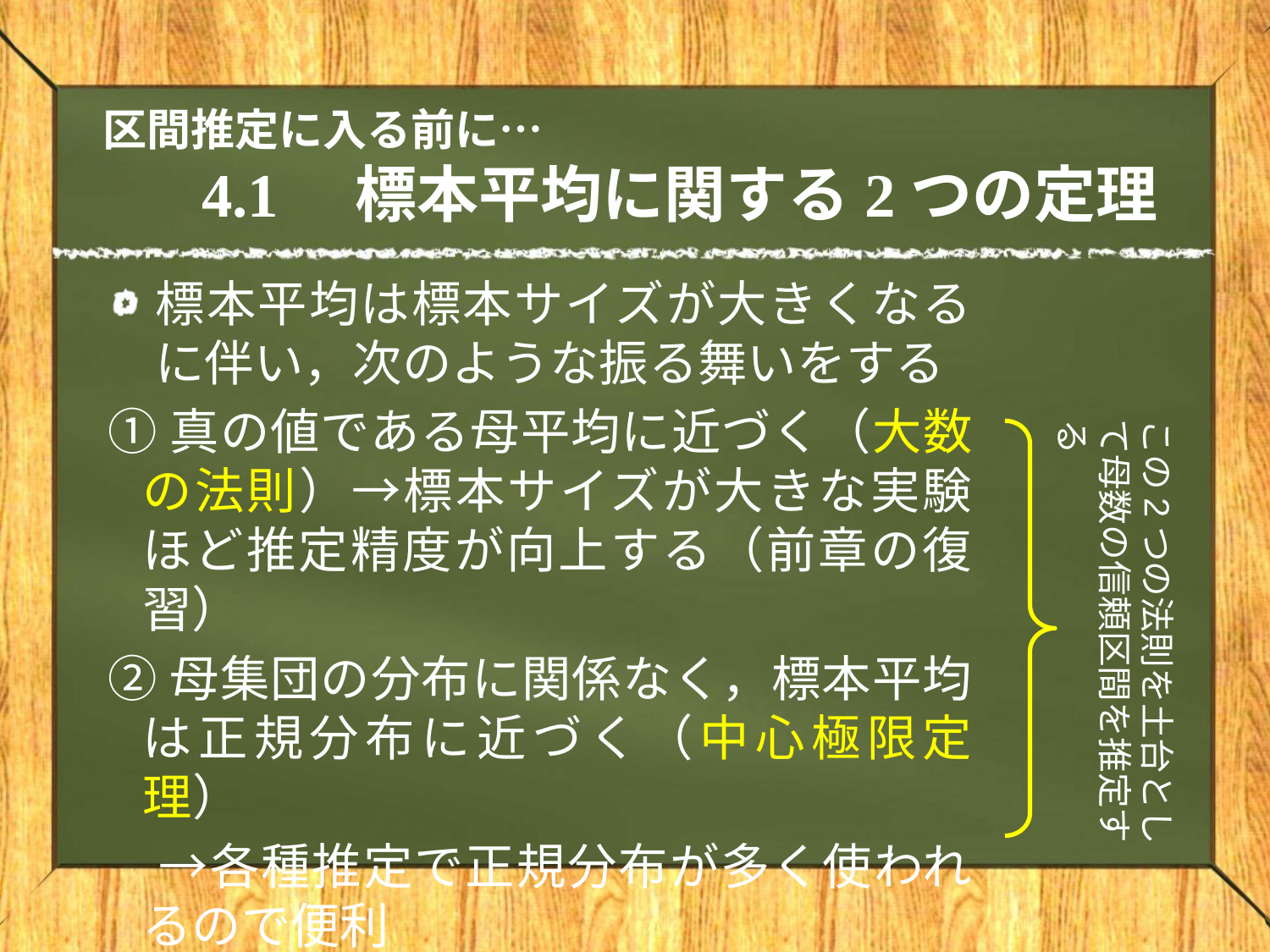

# 区間推定に入る前に… 　　4.1　標本平均に関する2つの定理
標本平均は標本サイズが大きくなるに伴い，次のような振る舞いをする
①真の値である母平均に近づく（大数の法則）→標本サイズが大きな実験ほど推定精度が向上する（前章の復習）
②母集団の分布に関係なく，標本平均は正規分布に近づく（中心極限定理）
　→各種推定で正規分布が多く使われるので便利
この2つの法則を土台として母数の信頼区間を推定する